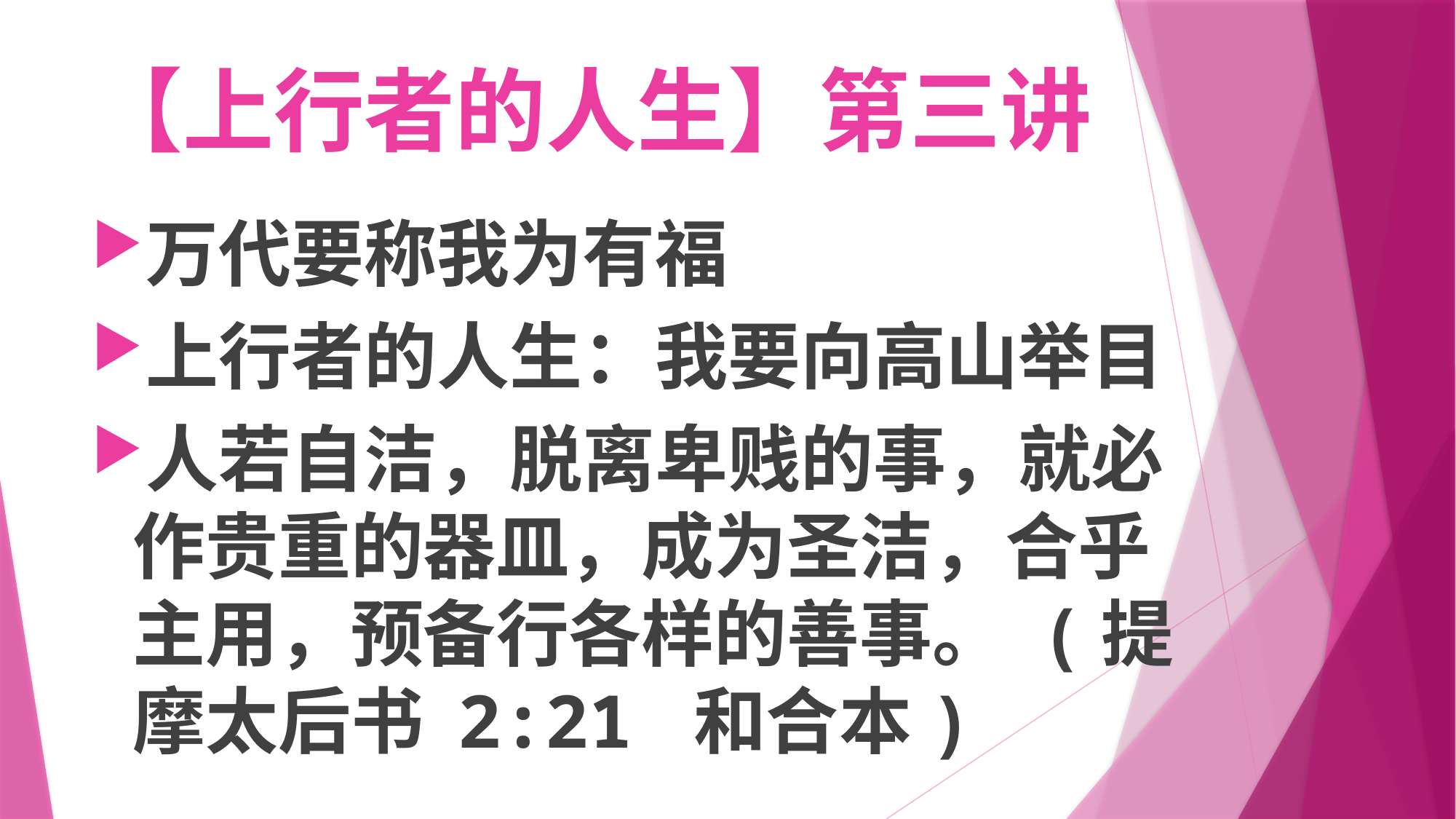

# 【上行者的人生】第三讲
万代要称我为有福
上行者的人生：我要向高山举目
人若自洁，脱离卑贱的事，就必作贵重的器皿，成为圣洁，合乎主用，预备行各样的善事。 (提摩太后书 2:21 和合本)